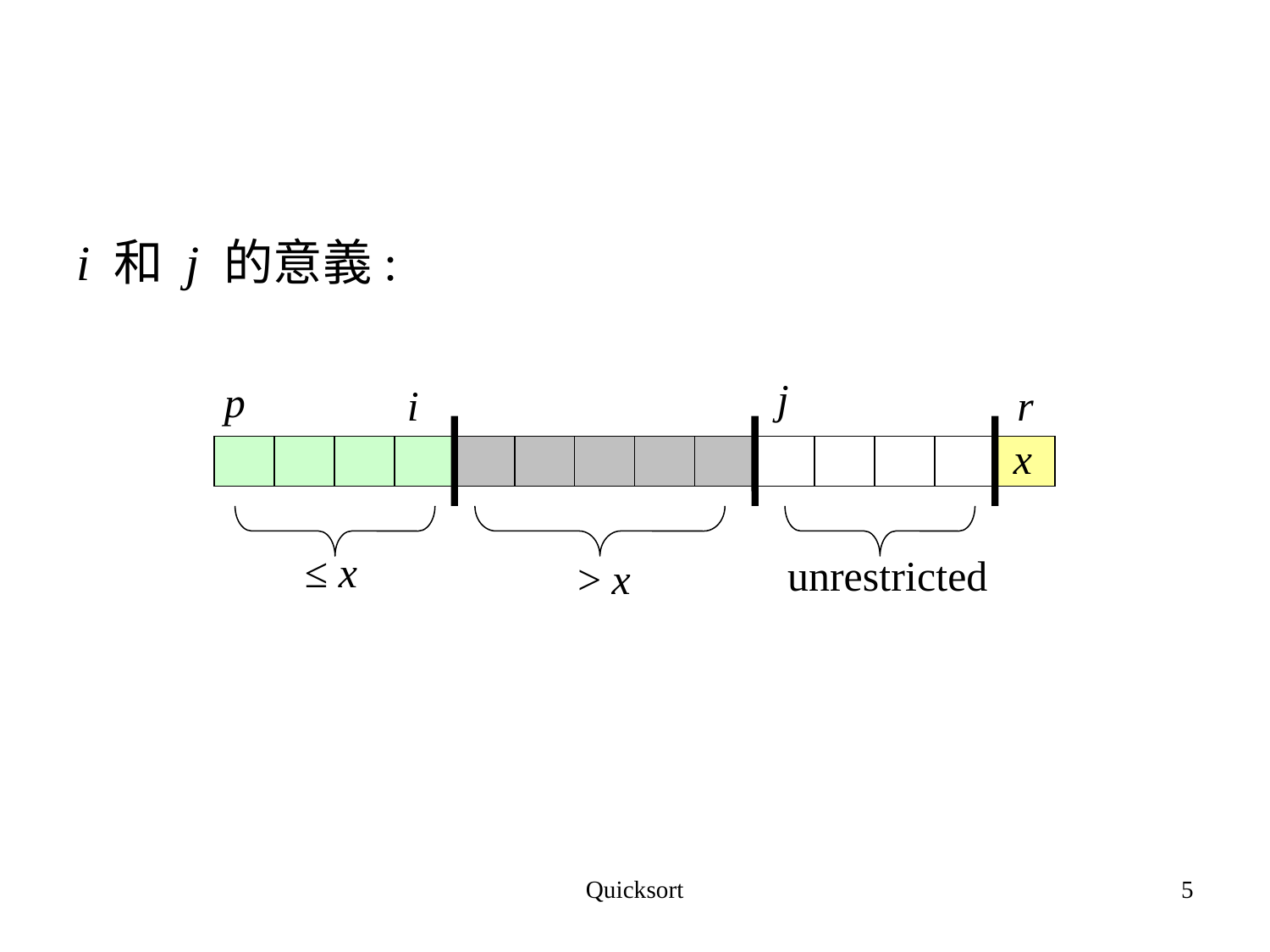

i 和 j 的意義:

j
p
i
r

x

≤ x
unrestricted
> x
Quicksort
5